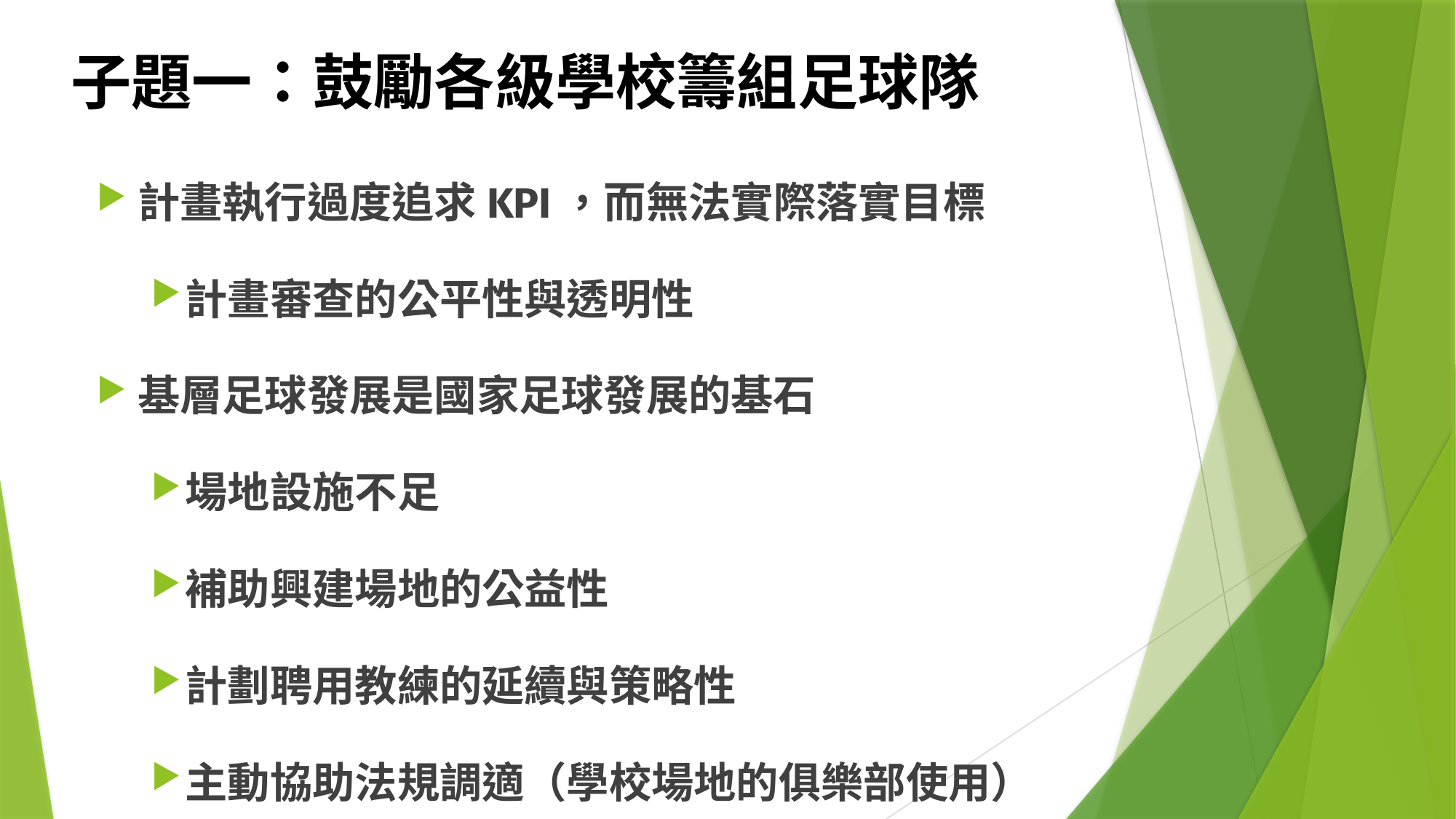

# 子題一：鼓勵各級學校籌組足球隊
計畫執行過度追求KPI，而無法實際落實目標
計畫審查的公平性與透明性
基層足球發展是國家足球發展的基石
場地設施不足
補助興建場地的公益性
計劃聘用教練的延續與策略性
主動協助法規調適（學校場地的俱樂部使用）